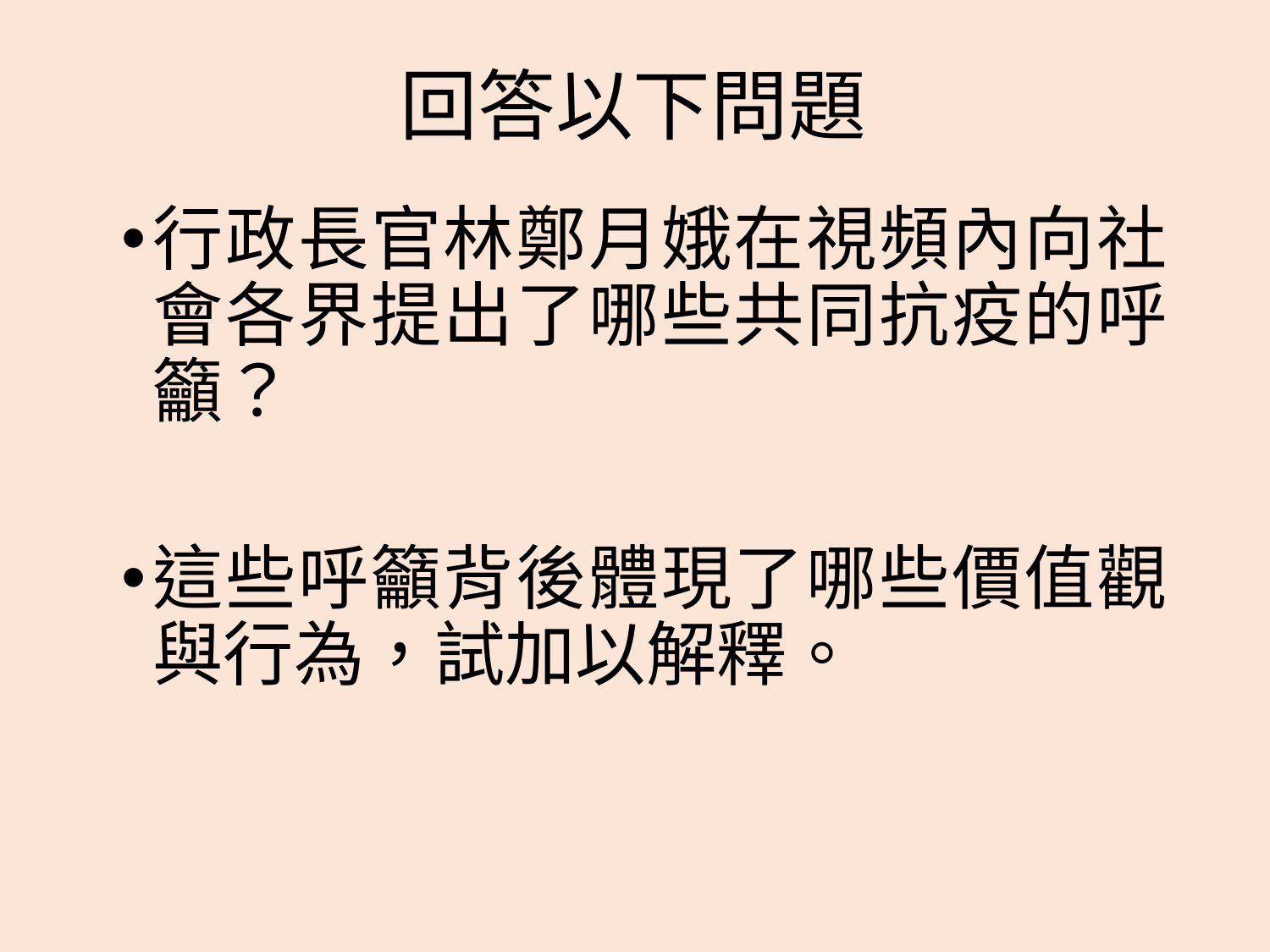

# 回答以下問題
行政長官林鄭月娥在視頻內向社會各界提出了哪些共同抗疫的呼籲？

這些呼籲背後體現了哪些價值觀與行為，試加以解釋。